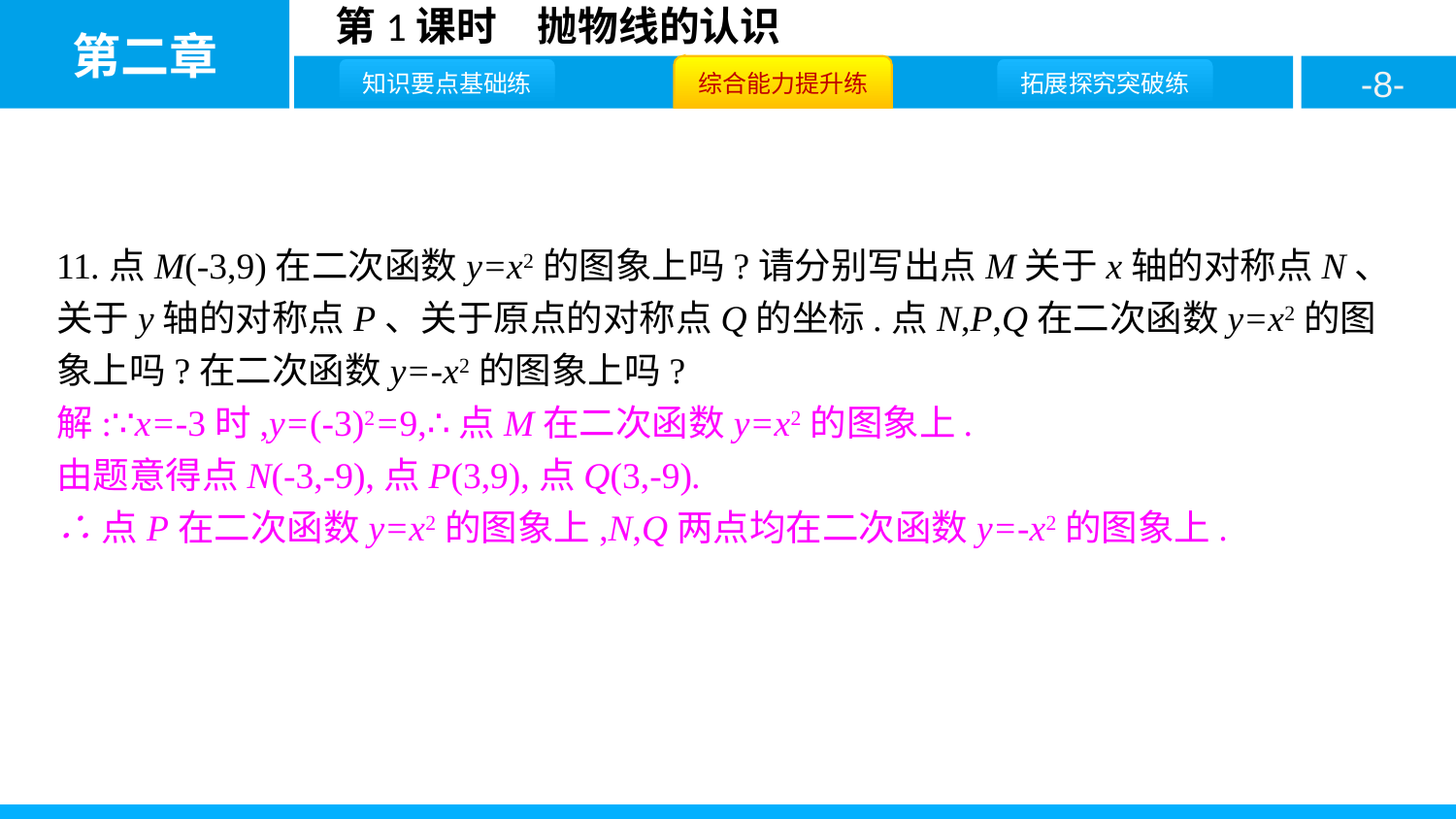

11.点M(-3,9)在二次函数y=x2的图象上吗?请分别写出点M关于x轴的对称点N、关于y轴的对称点P、关于原点的对称点Q的坐标.点N,P,Q在二次函数y=x2的图象上吗?在二次函数y=-x2的图象上吗?
解:∵x=-3时,y=(-3)2=9,∴点M在二次函数y=x2的图象上.
由题意得点N(-3,-9),点P(3,9),点Q(3,-9).
∴点P在二次函数y=x2的图象上,N,Q两点均在二次函数y=-x2的图象上.